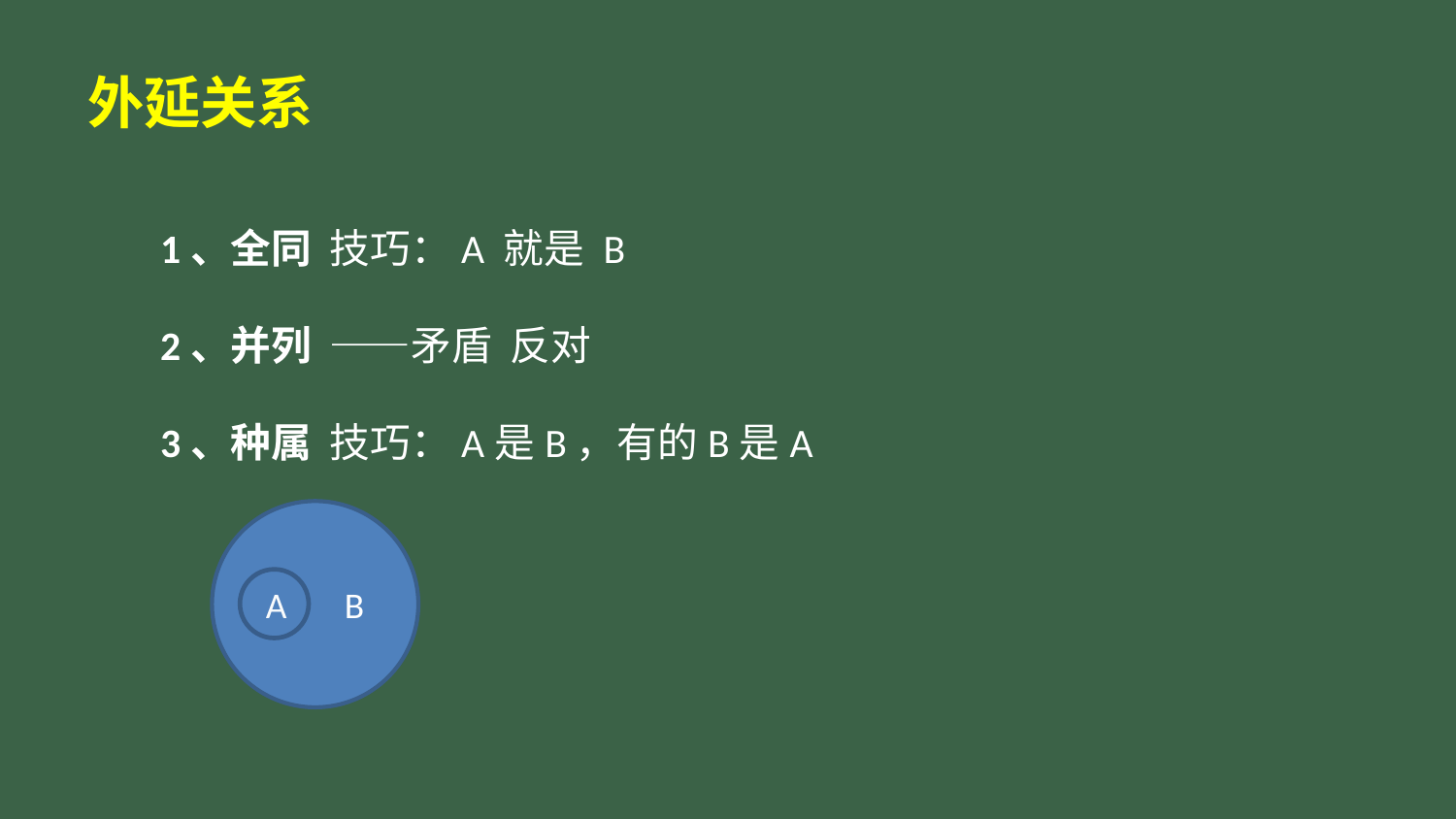

# 外延关系
1、全同  技巧：A 就是 B
2、并列  ——矛盾  反对
3、种属  技巧：A是B，有的B是A

A       B